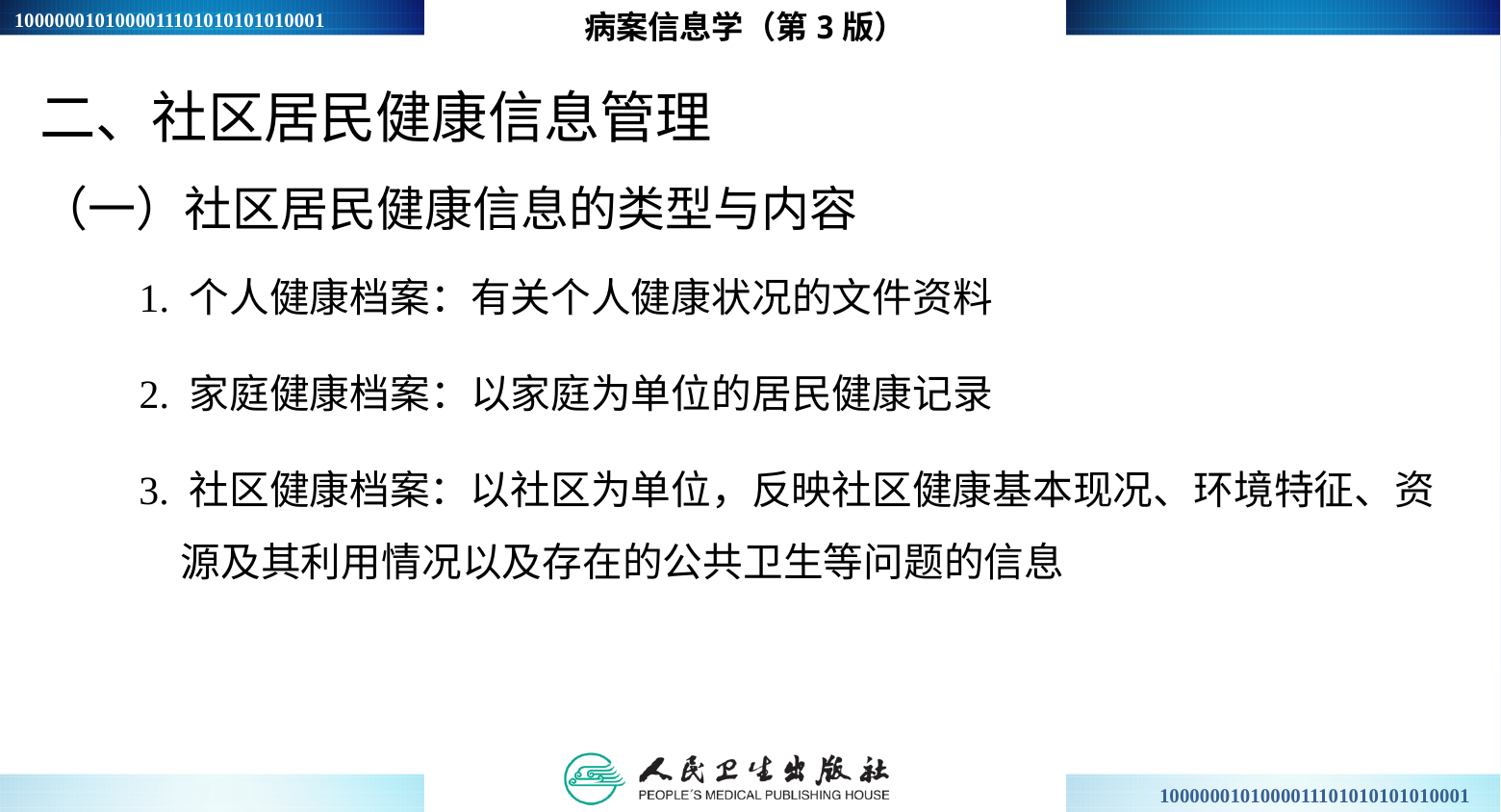

病案信息学（第3版）
二、社区居民健康信息管理
（一）社区居民健康信息的类型与内容
1. 个人健康档案：有关个人健康状况的文件资料
2. 家庭健康档案：以家庭为单位的居民健康记录
3. 社区健康档案：以社区为单位，反映社区健康基本现况、环境特征、资源及其利用情况以及存在的公共卫生等问题的信息